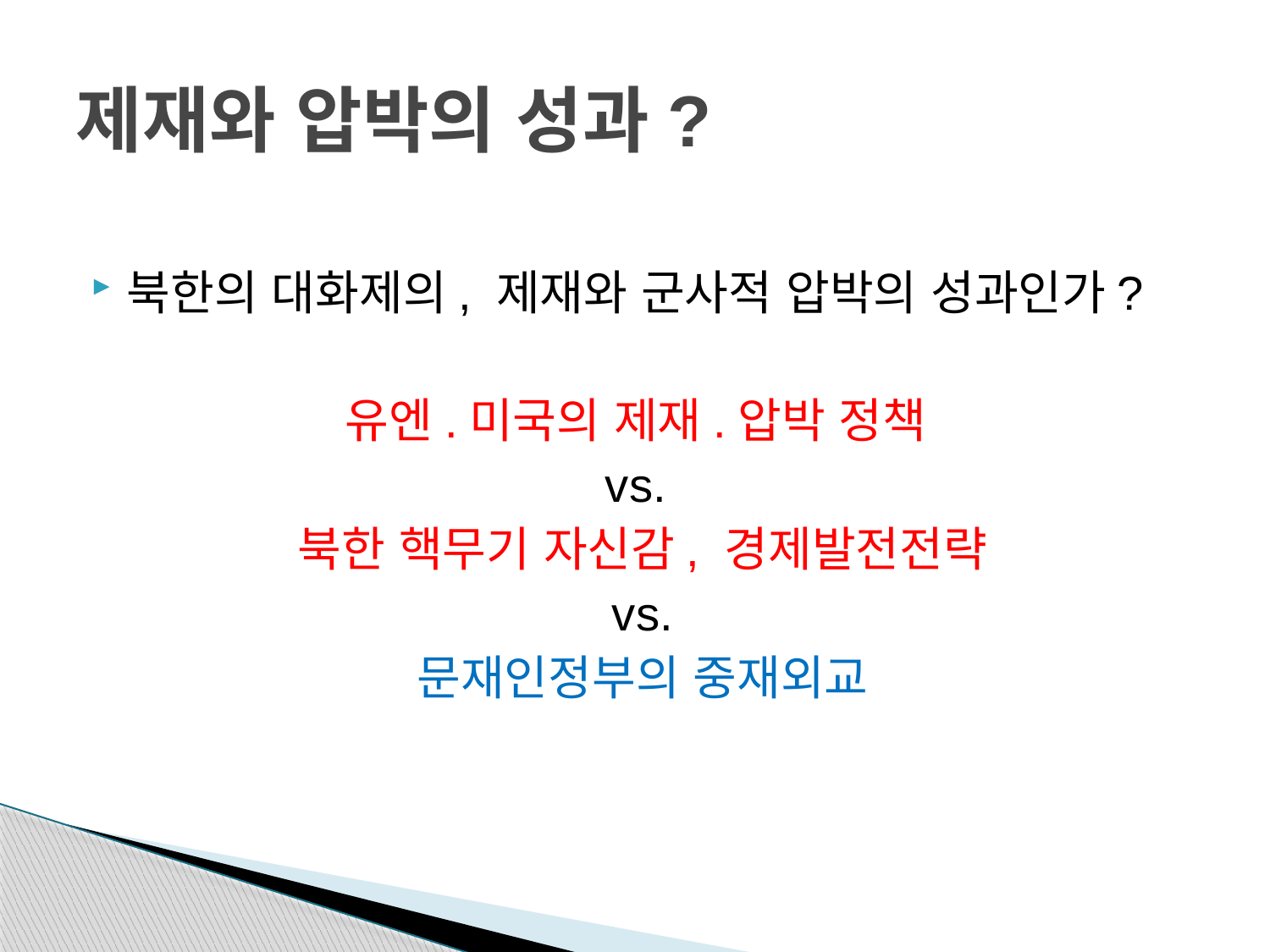

# 제재와 압박의 성과?
북한의 대화제의, 제재와 군사적 압박의 성과인가?

유엔.미국의 제재.압박 정책
vs.
북한 핵무기 자신감, 경제발전전략
vs.
문재인정부의 중재외교